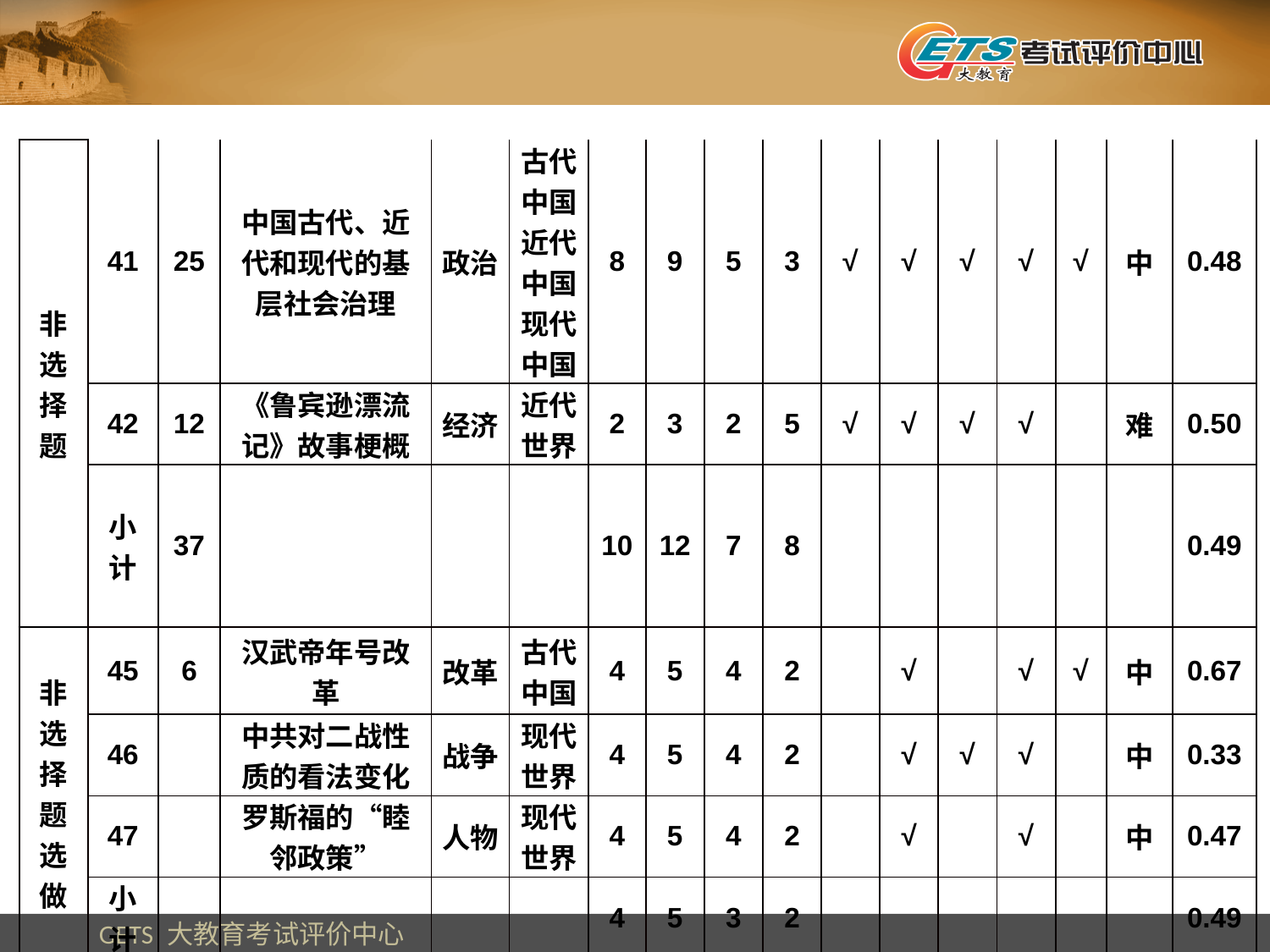

| 非选择题 | 41 | 25 | 中国古代、近代和现代的基层社会治理 | 政治 | 古代中国近代中国现代中国 | 8 | 9 | 5 | 3 | √ | √ | √ | √ | √ | 中 | 0.48 |
| --- | --- | --- | --- | --- | --- | --- | --- | --- | --- | --- | --- | --- | --- | --- | --- | --- |
|  | 42 | 12 | 《鲁宾逊漂流记》故事梗概 | 经济 | 近代世界 | 2 | 3 | 2 | 5 | √ | √ | √ | √ |  | 难 | 0.50 |
|  | 小计 | 37 |  |  |  | 10 | 12 | 7 | 8 |  |  |  |  |  |  | 0.49 |
| 非选择题选做 | 45 | 6 | 汉武帝年号改革 | 改革 | 古代中国 | 4 | 5 | 4 | 2 |  | √ |  | √ | √ | 中 | 0.67 |
|  | 46 |  | 中共对二战性质的看法变化 | 战争 | 现代世界 | 4 | 5 | 4 | 2 |  | √ | √ | √ |  | 中 | 0.33 |
|  | 47 |  | 罗斯福的“睦邻政策” | 人物 | 现代世界 | 4 | 5 | 4 | 2 |  | √ |  | √ |  | 中 | 0.47 |
|  | 小计 |  |  |  |  | 4 | 5 | 3 | 2 |  |  |  |  |  |  | 0.49 |
| 全卷合计 |  | 100 |  |  |  | 41 | 38 | 11 | 9 |  |  |  |  |  |  |  |